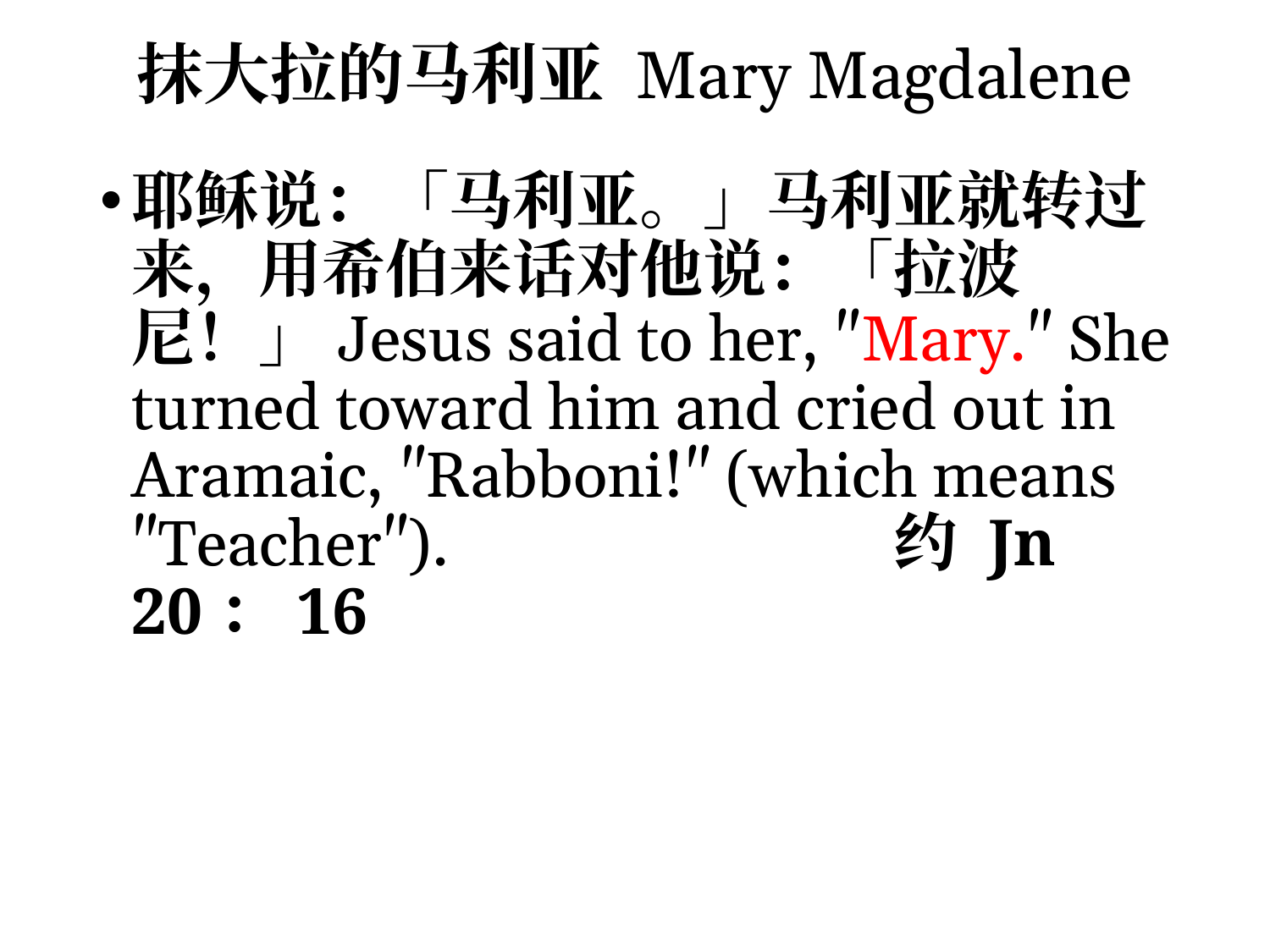

# 抹大拉的马利亚 Mary Magdalene
耶稣说：「马利亚。」马利亚就转过来，用希伯来话对他说：「拉波尼！」Jesus said to her, "Mary." She turned toward him and cried out in Aramaic, "Rabboni!" (which means "Teacher").				约 Jn 20：16